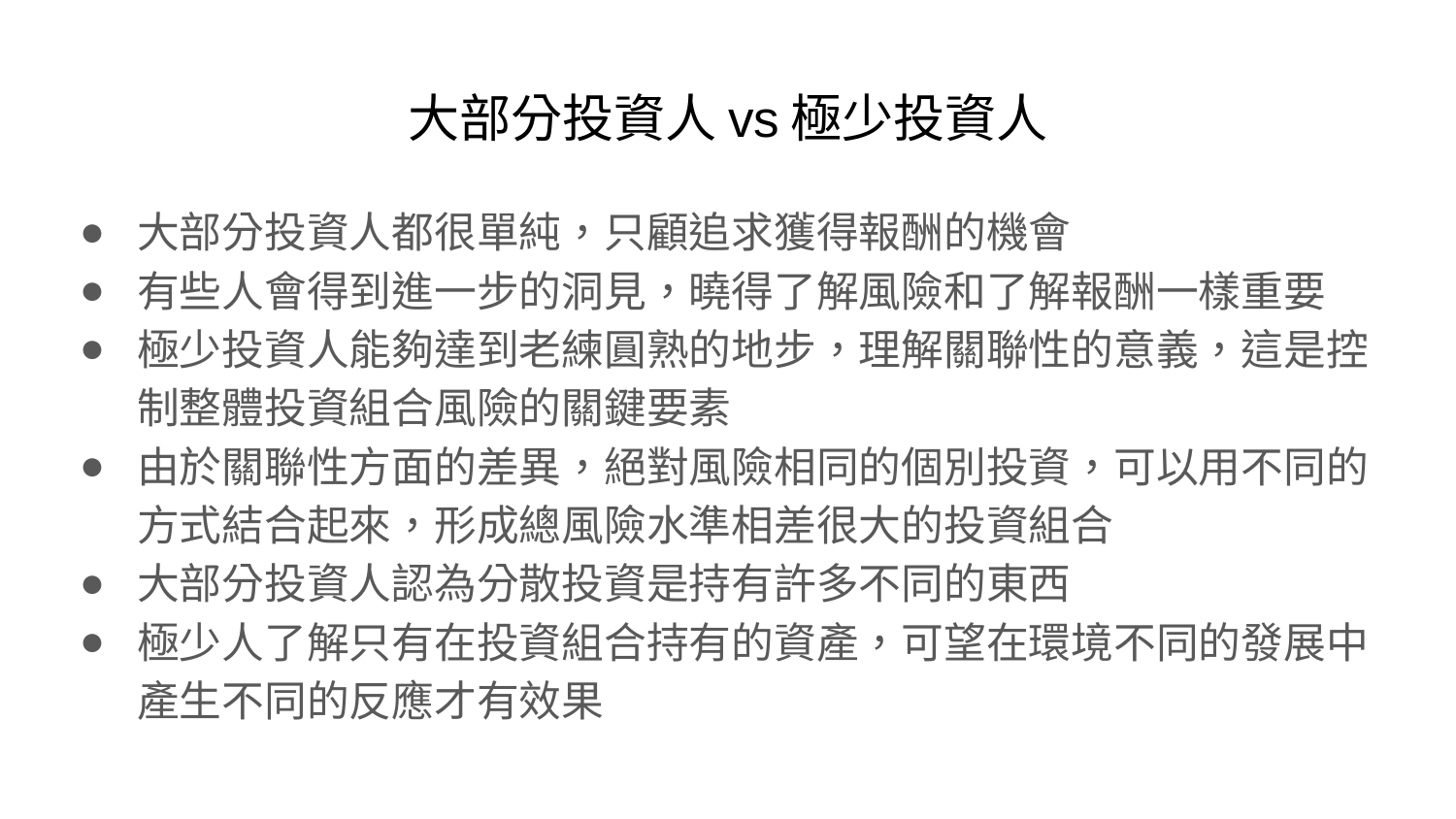

# 大部分投資人vs極少投資人
大部分投資人都很單純，只顧追求獲得報酬的機會
有些人會得到進一步的洞見，曉得了解風險和了解報酬一樣重要
極少投資人能夠達到老練圓熟的地步，理解關聯性的意義，這是控制整體投資組合風險的關鍵要素
由於關聯性方面的差異，絕對風險相同的個別投資，可以用不同的方式結合起來，形成總風險水準相差很大的投資組合
大部分投資人認為分散投資是持有許多不同的東西
極少人了解只有在投資組合持有的資產，可望在環境不同的發展中產生不同的反應才有效果